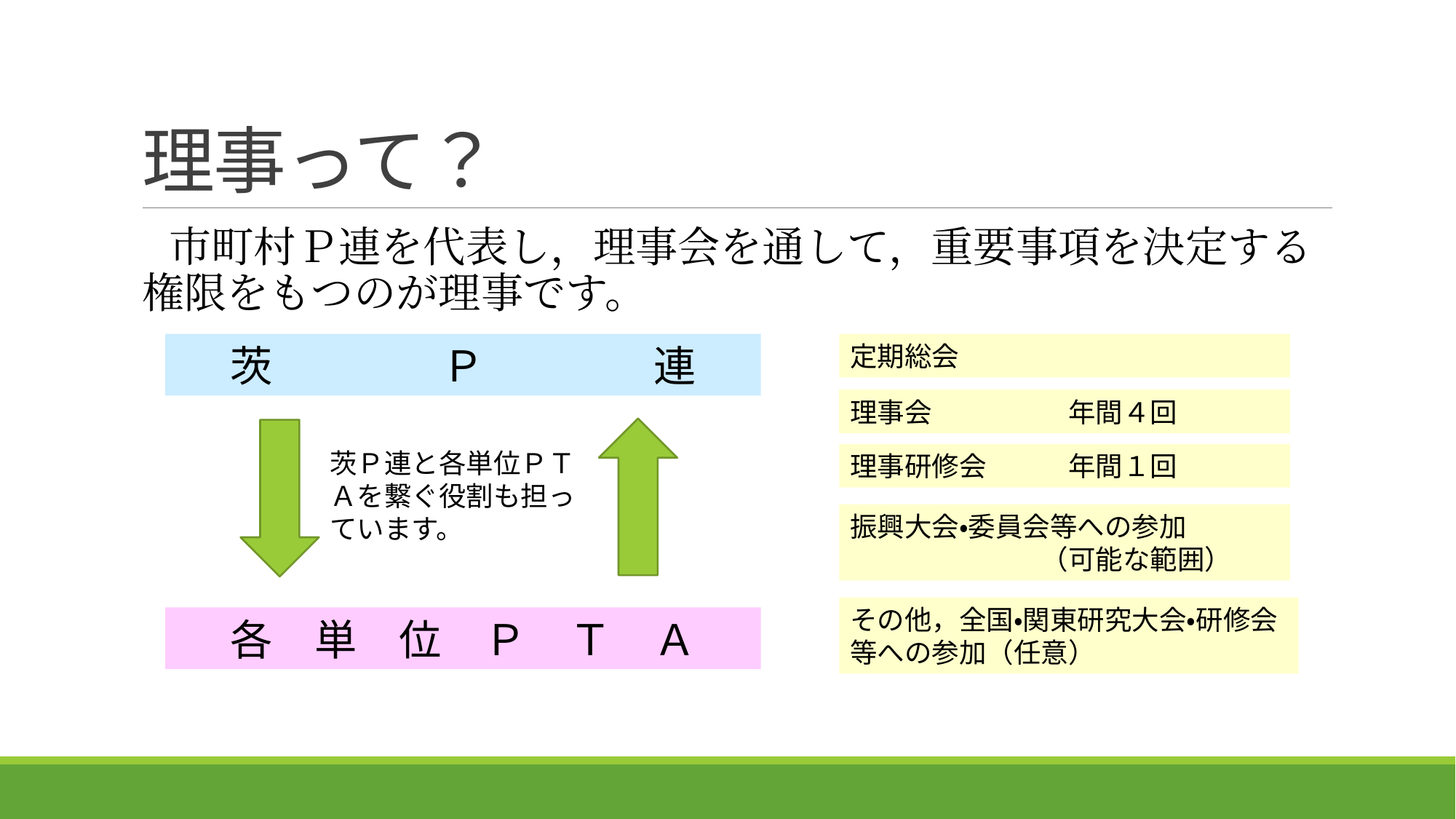

# 理事って？
　市町村Ｐ連を代表し，理事会を通して，重要事項を決定する権限をもつのが理事です。
茨　　　　Ｐ　　　　連
定期総会
定期総会
理事会　　　　　年間４回

茨Ｐ連と各単位ＰＴＡを繋ぐ役割も担っています。
理事研修会　　　年間１回
振興大会・委員会等への参加
　　　　　　　（可能な範囲）
その他，全国・関東研究大会・研修会等への参加（任意）
各　単　位　Ｐ　Ｔ　Ａ